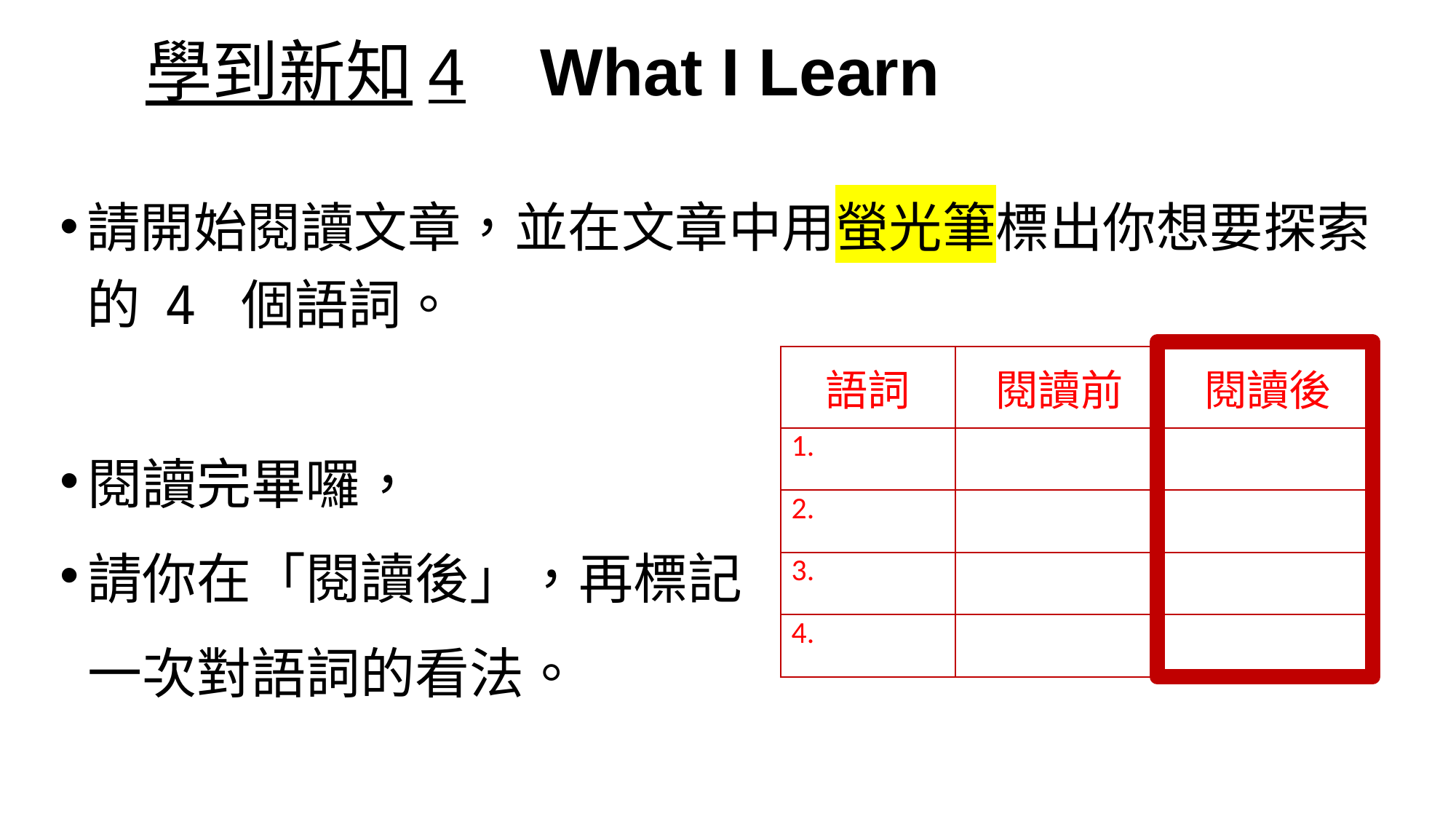

學到新知4    What I Learn
請開始閱讀文章，並在文章中用螢光筆標出你想要探索的 4 個語詞。

| 語詞 | 閱讀前 | 閱讀後 |
| --- | --- | --- |
| 1. |  |  |
| 2. |  |  |
| 3. |  |  |
| 4. |  |  |
閱讀完畢囉，
請你在「閱讀後」，再標記
一次對語詞的看法。